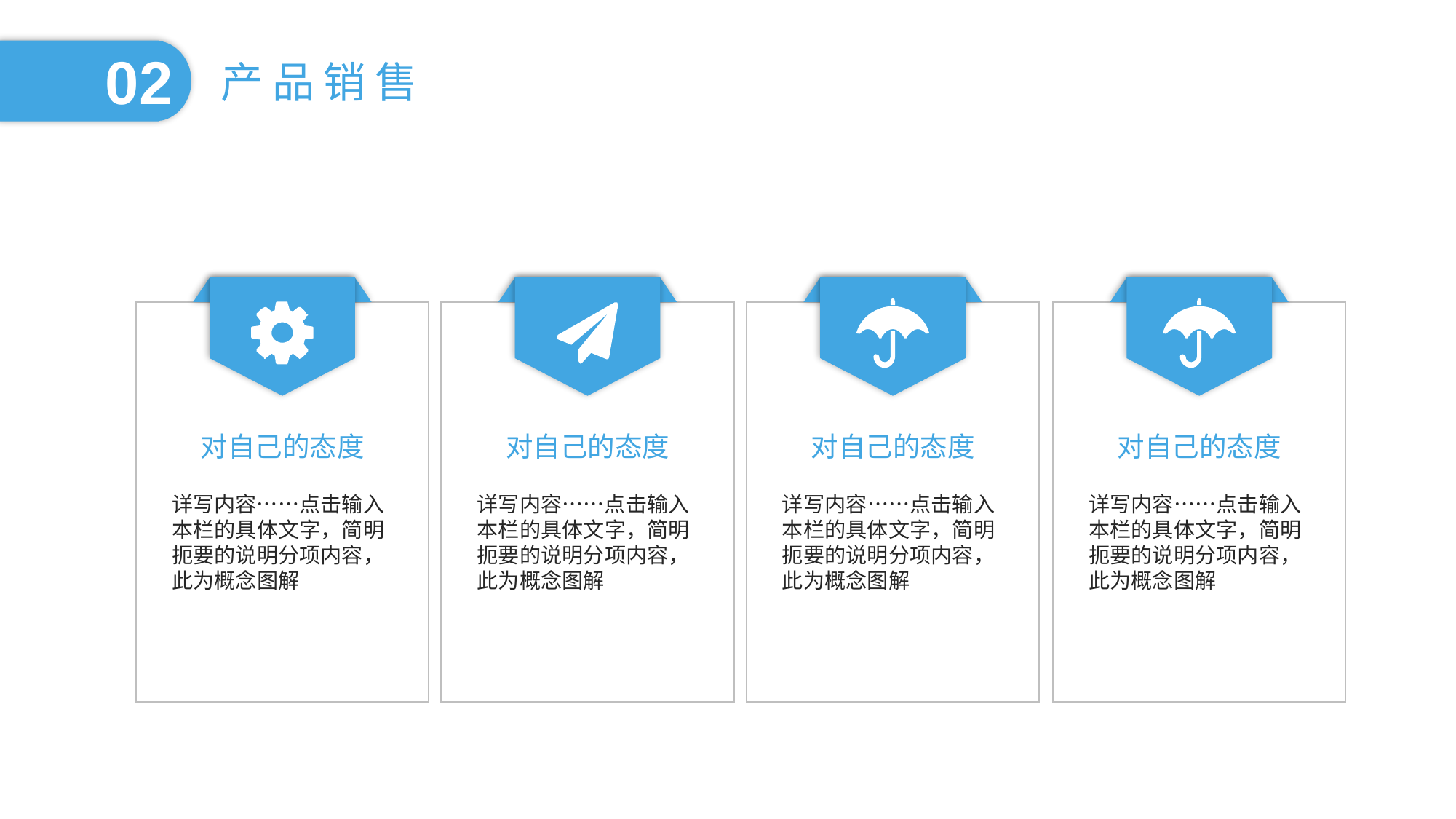

02

产品销售

对自己的态度
对自己的态度
对自己的态度
对自己的态度
详写内容……点击输入本栏的具体文字，简明扼要的说明分项内容，此为概念图解
详写内容……点击输入本栏的具体文字，简明扼要的说明分项内容，此为概念图解
详写内容……点击输入本栏的具体文字，简明扼要的说明分项内容，此为概念图解
详写内容……点击输入本栏的具体文字，简明扼要的说明分项内容，此为概念图解